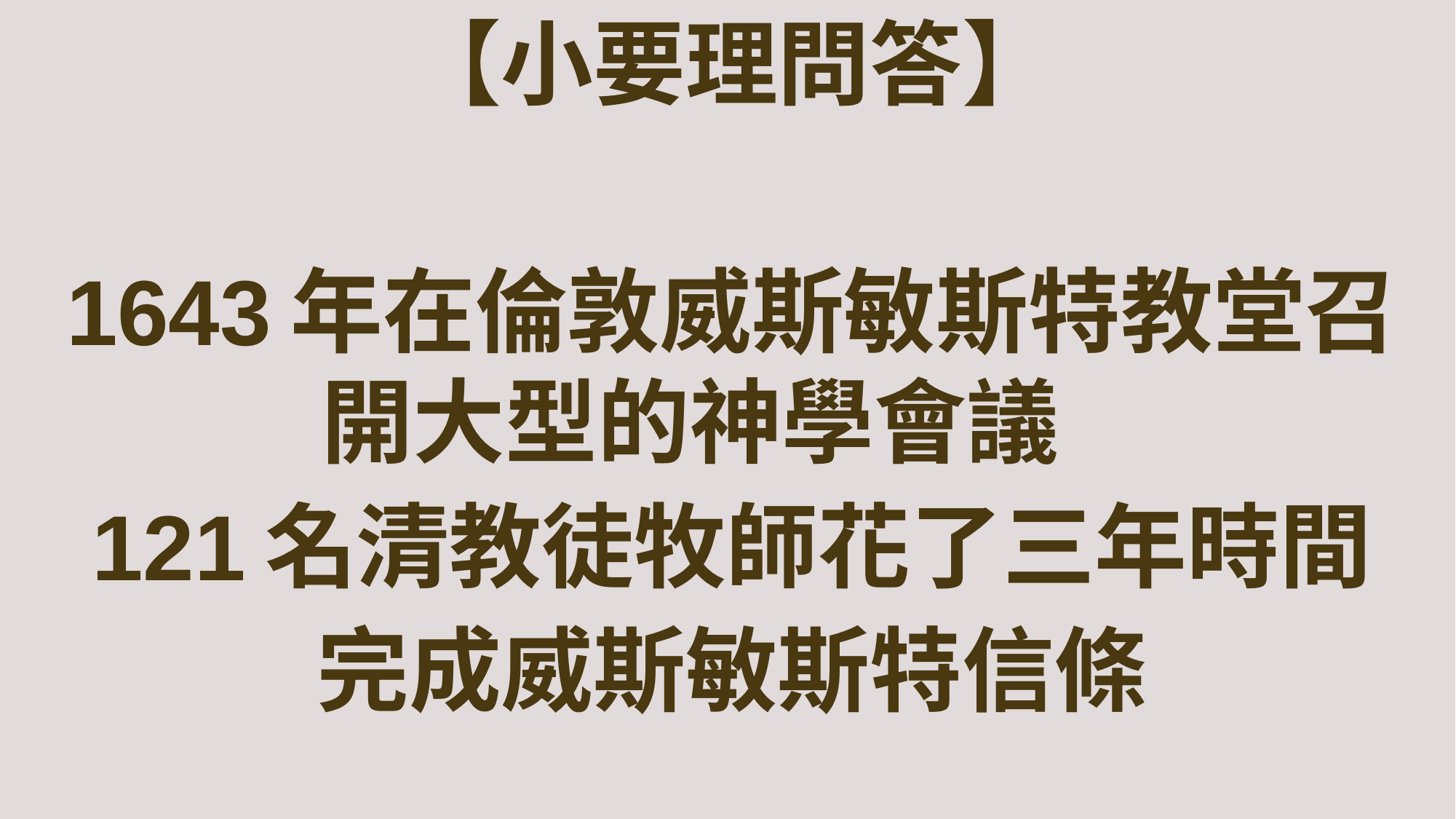

【小要理問答】

1643年在倫敦威斯敏斯特教堂召開大型的神學會議
121名清教徒牧師花了三年時間
完成威斯敏斯特信條